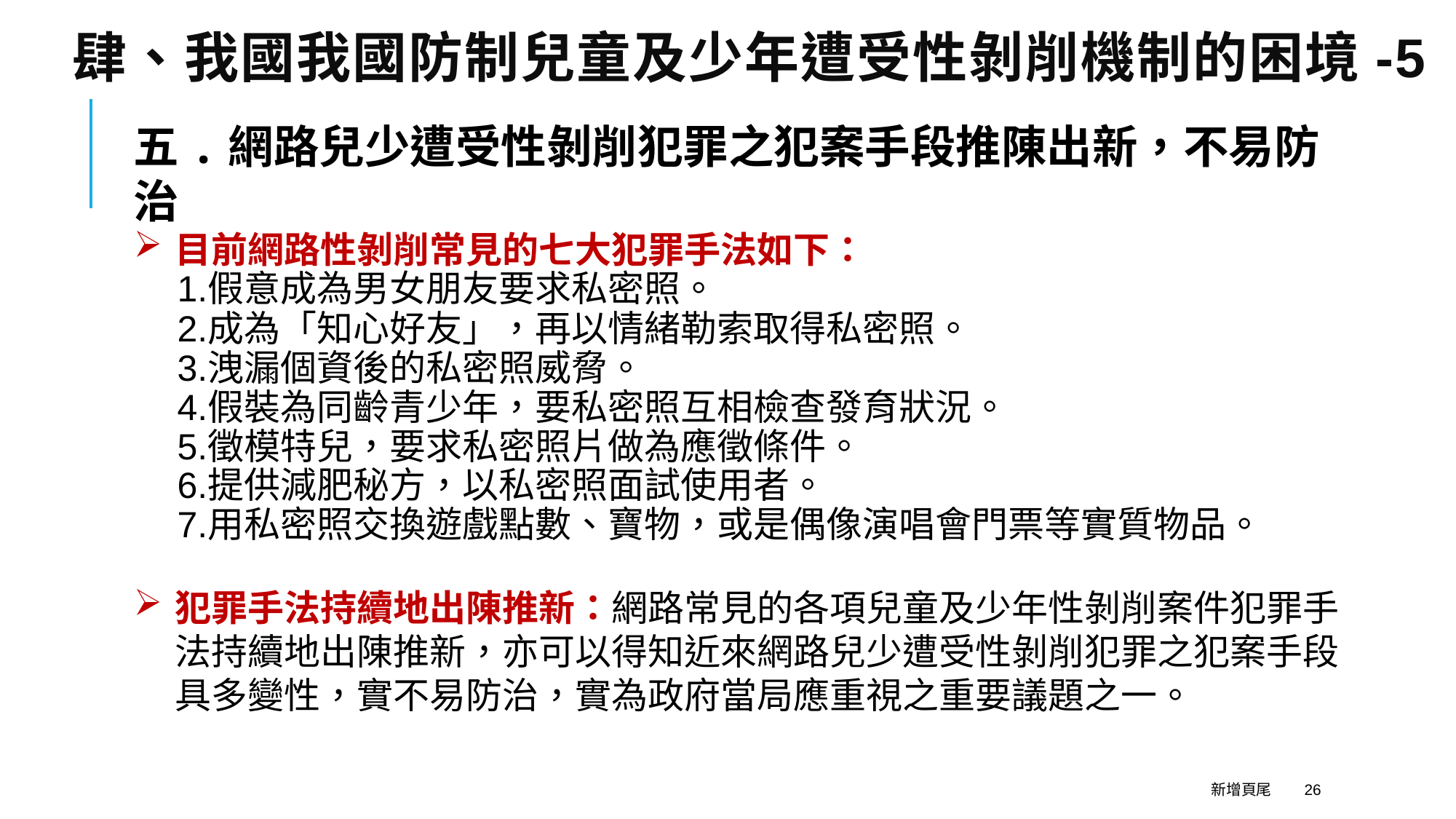

# 肆、我國我國防制兒童及少年遭受性剝削機制的困境-5
五.網路兒少遭受性剝削犯罪之犯案手段推陳出新，不易防治
目前網路性剝削常見的七大犯罪手法如下：
假意成為男女朋友要求私密照。
成為「知心好友」，再以情緒勒索取得私密照。
洩漏個資後的私密照威脅。
假裝為同齡青少年，要私密照互相檢查發育狀況。
徵模特兒，要求私密照片做為應徵條件。
提供減肥秘方，以私密照面試使用者。
用私密照交換遊戲點數、寶物，或是偶像演唱會門票等實質物品。

犯罪手法持續地出陳推新：網路常見的各項兒童及少年性剝削案件犯罪手法持續地出陳推新，亦可以得知近來網路兒少遭受性剝削犯罪之犯案手段具多變性，實不易防治，實為政府當局應重視之重要議題之一。
新增頁尾
26